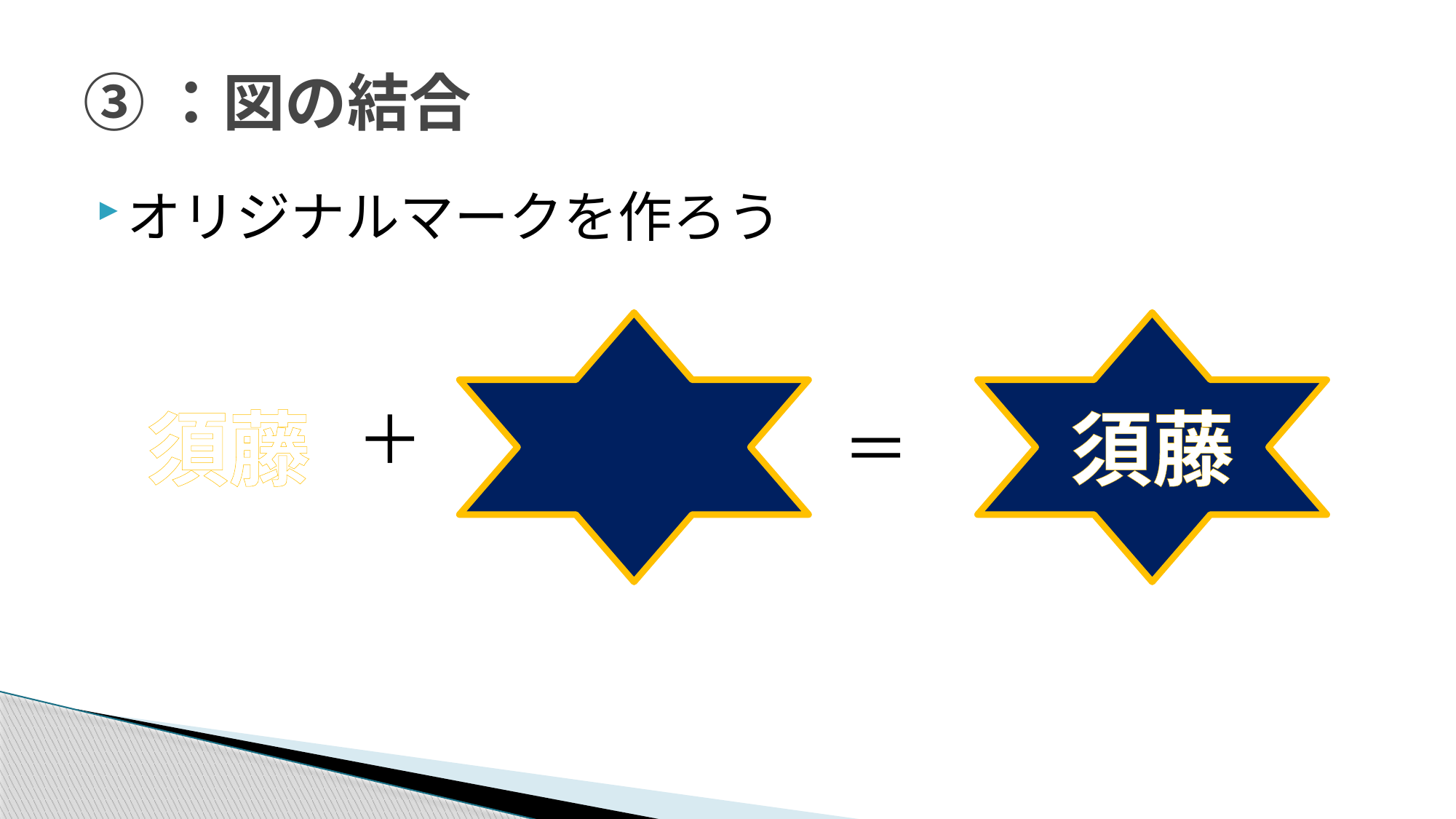

# ③：図の結合
オリジナルマークを作ろう

須藤
須藤
＋
＝